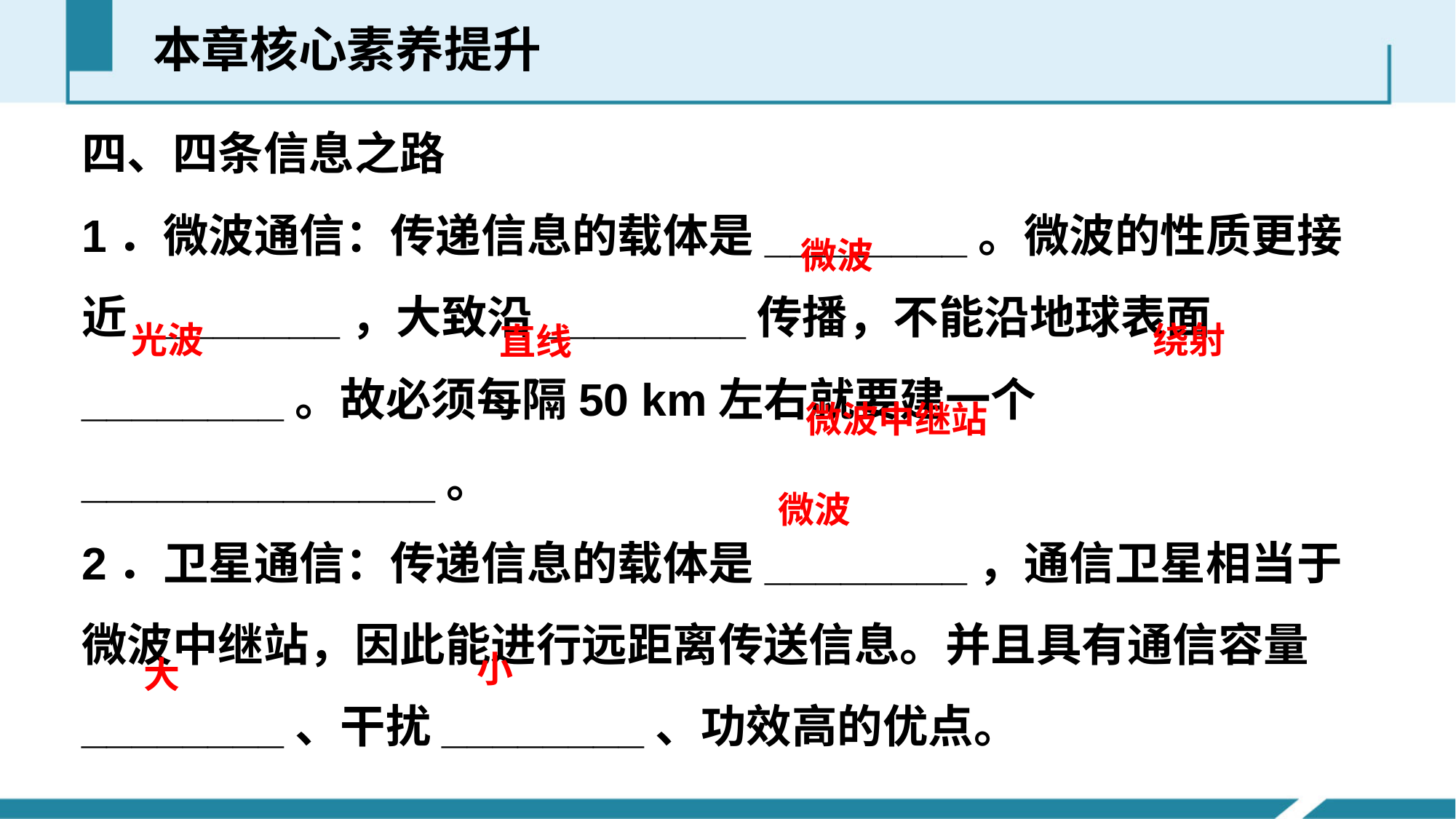

本章核心素养提升
四、四条信息之路
1．微波通信：传递信息的载体是________。微波的性质更接近________，大致沿________传播，不能沿地球表面________。故必须每隔50 km左右就要建一个______________。
2．卫星通信：传递信息的载体是________，通信卫星相当于微波中继站，因此能进行远距离传送信息。并且具有通信容量________、干扰________、功效高的优点。
微波
光波
绕射
直线
微波中继站
微波
小
大